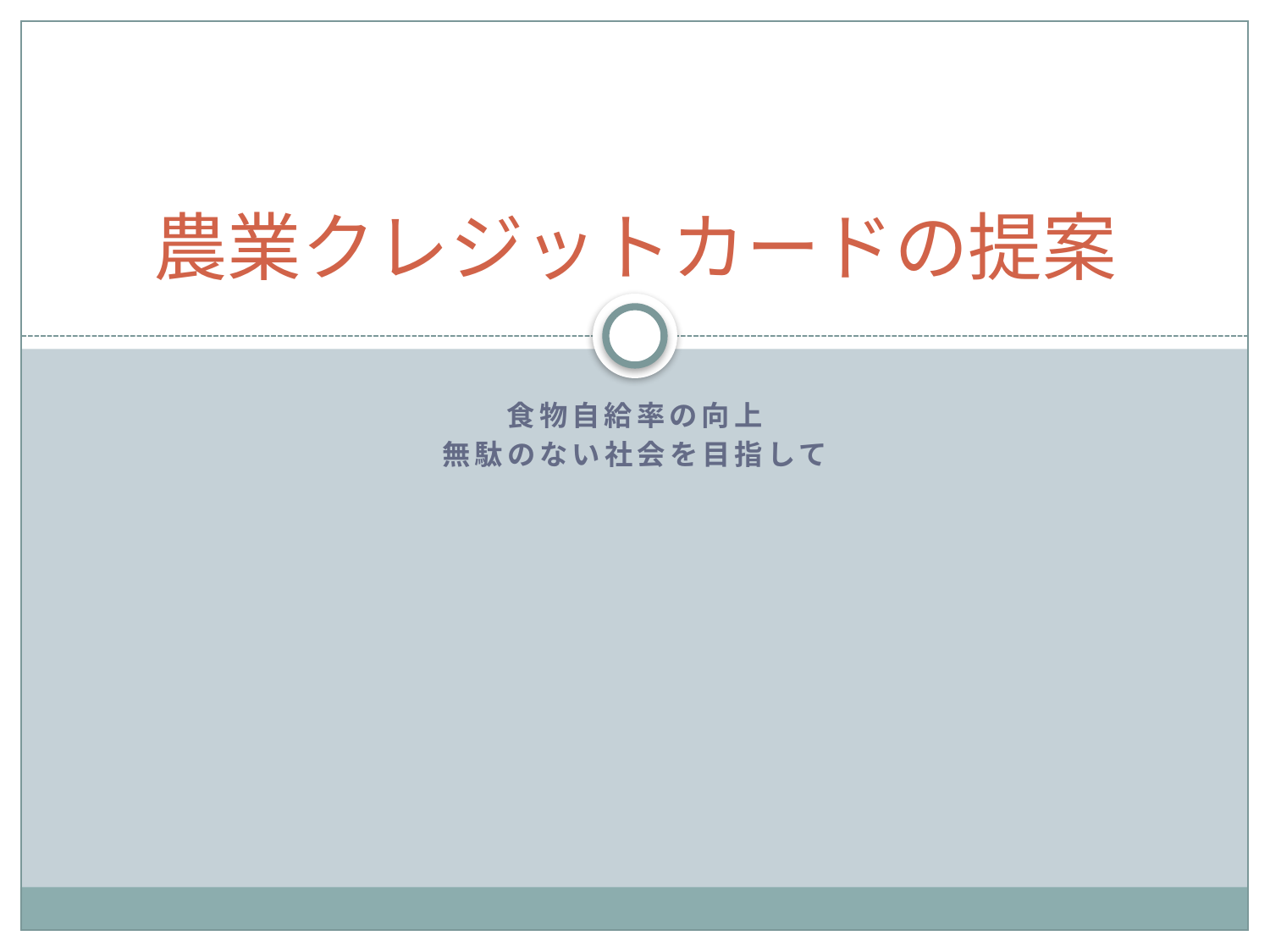

# 農業クレジットカードの提案
食物自給率の向上
無駄のない社会を目指して